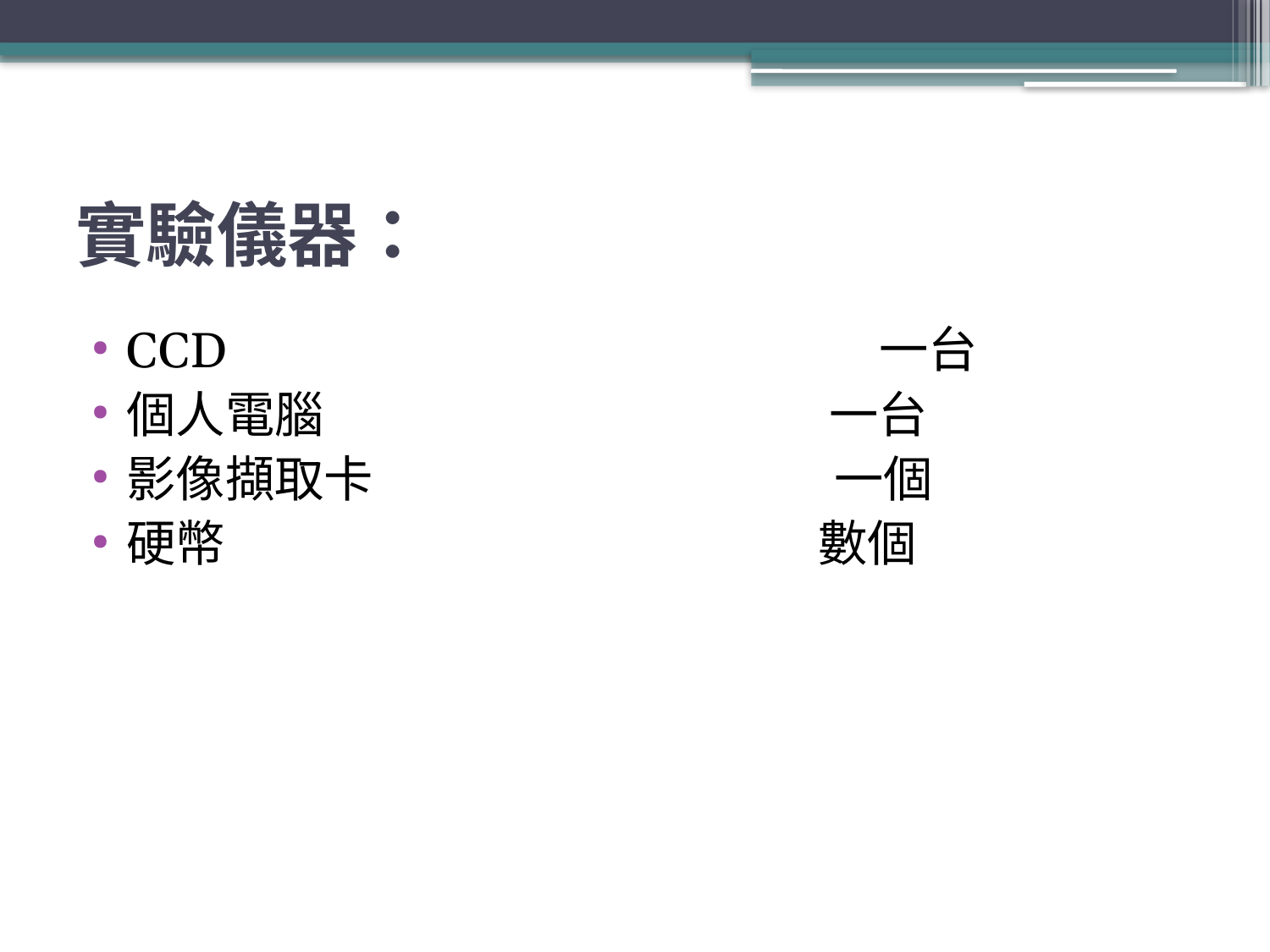

# 實驗儀器：
CCD                                                      一台
個人電腦                                              一台
影像擷取卡                                          一個
硬幣                                                      數個